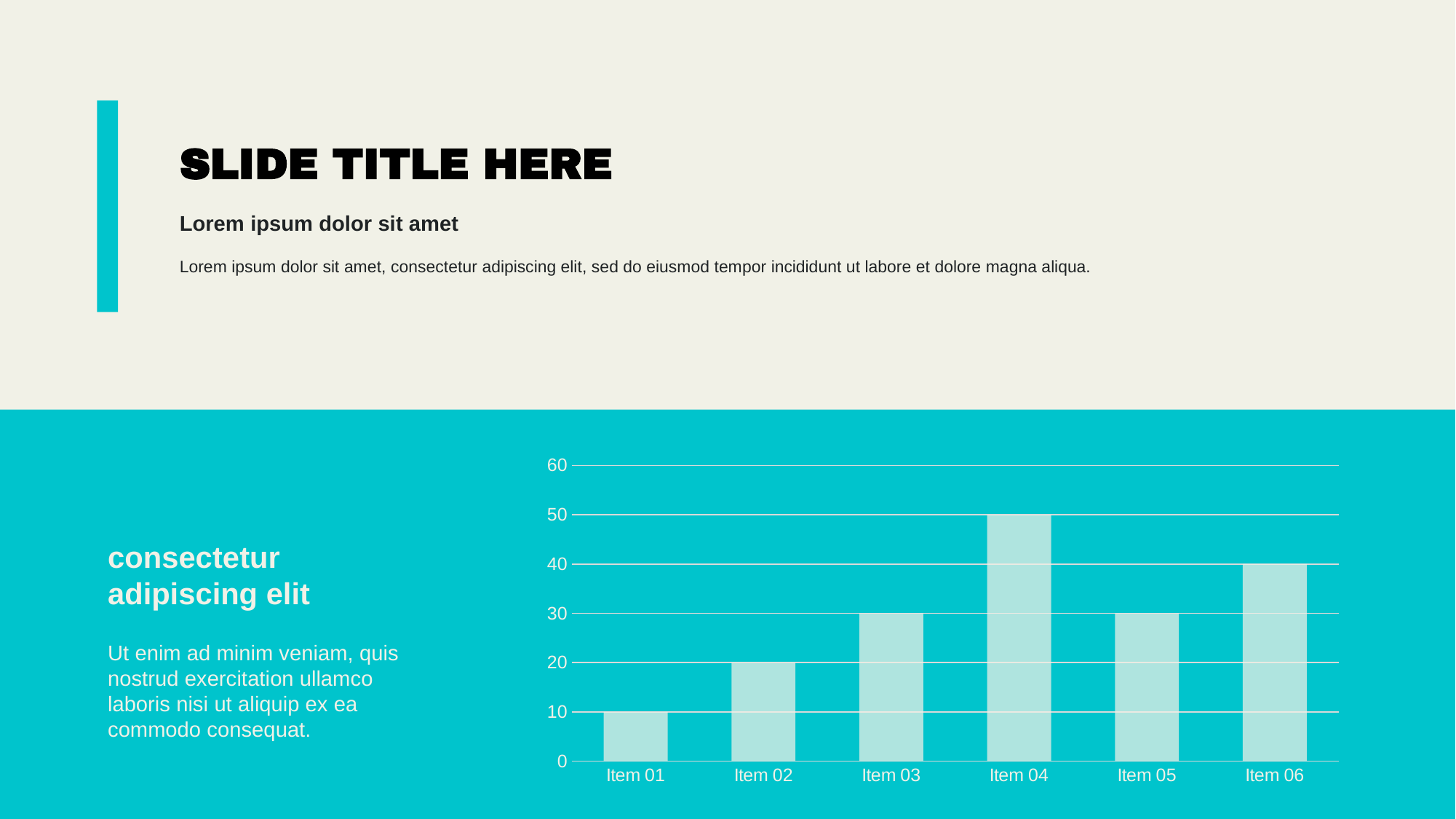

SLIDE TITLE HERE
Lorem ipsum dolor sit amet
Lorem ipsum dolor sit amet, consectetur adipiscing elit, sed do eiusmod tempor incididunt ut labore et dolore magna aliqua.

### Chart

| Category | 계열 1 |
|---|---|
| Item 01 | 10.0 |
| Item 02 | 20.0 |
| Item 03 | 30.0 |
| Item 04 | 50.0 |
| Item 05 | 30.0 |
| Item 06 | 40.0 |
consectetur adipiscing elit
Ut enim ad minim veniam, quis nostrud exercitation ullamco laboris nisi ut aliquip ex ea commodo consequat.